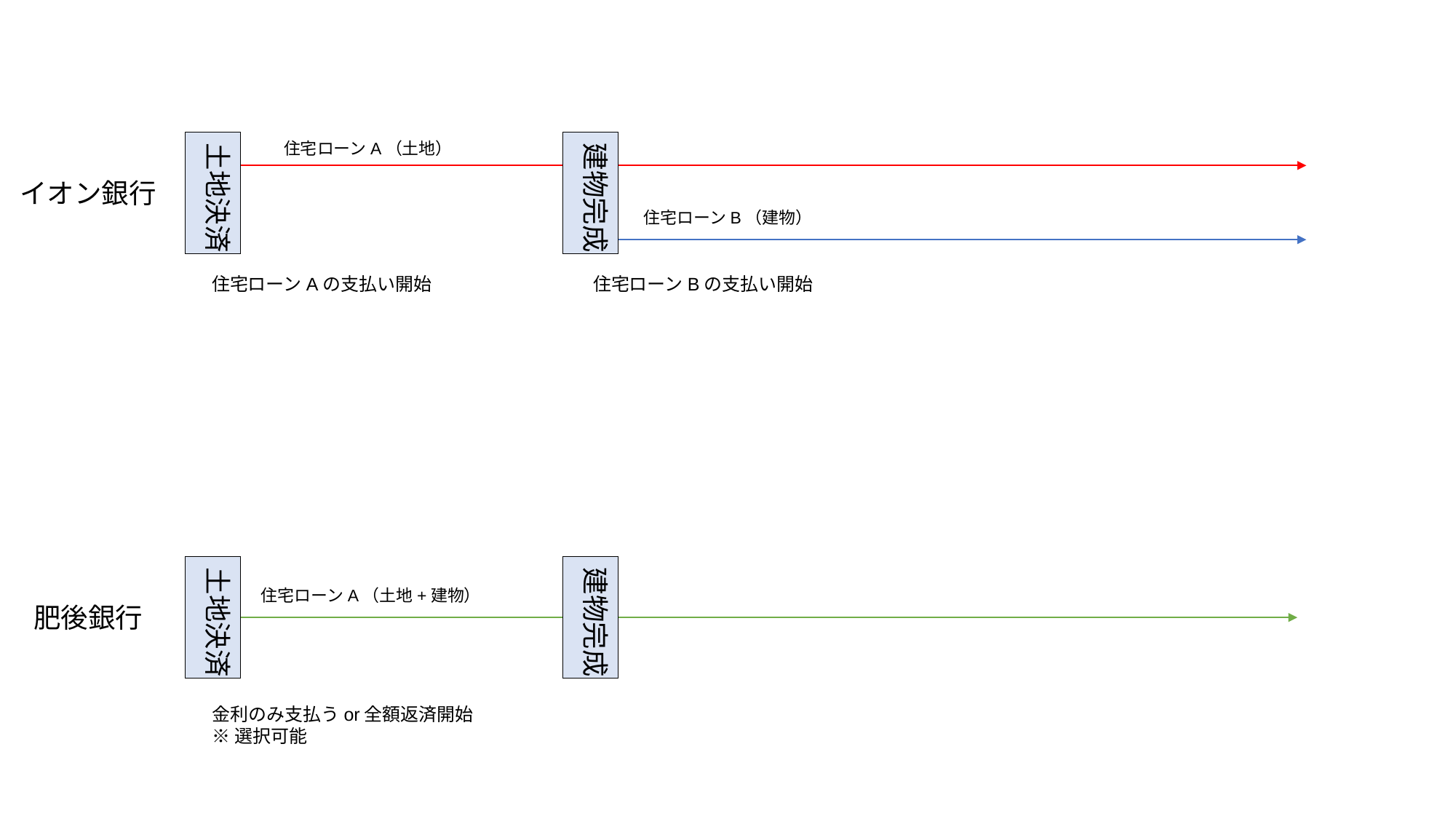

土地決済
住宅ローンA（土地）
建物完成
イオン銀行
住宅ローンB（建物）
住宅ローンAの支払い開始
住宅ローンBの支払い開始
建物完成
土地決済
住宅ローンA（土地+建物）
肥後銀行
金利のみ支払うor全額返済開始
※選択可能